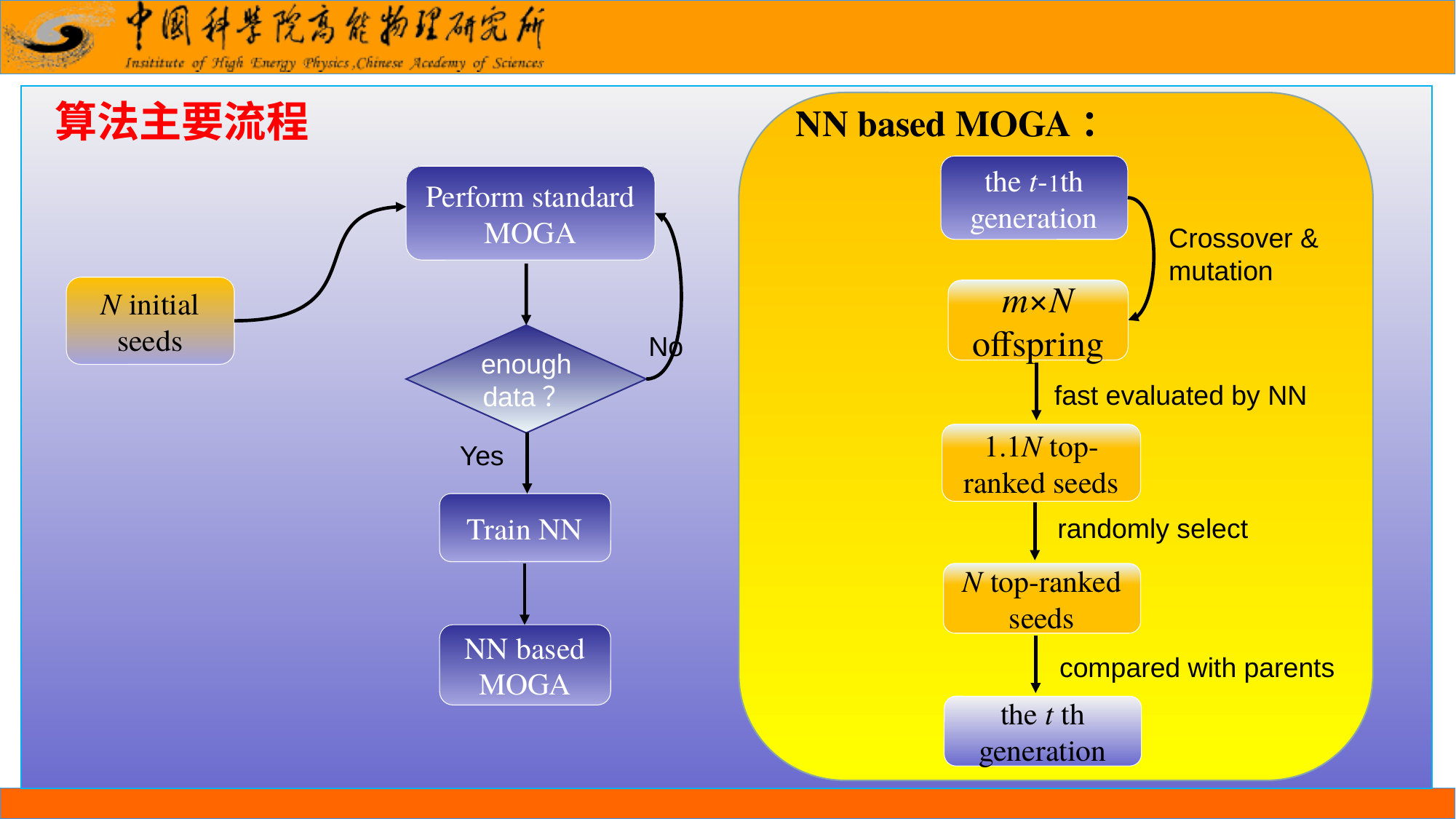

算法主要流程

NN based MOGA：
the t-1th generation
Perform standard MOGA
Crossover & mutation
N initial seeds
m×N offspring
No
enough data？
fast evaluated by NN
1.1N top-ranked seeds
Yes
Train NN
randomly select
N top-ranked seeds
NN based MOGA
compared with parents
the t th generation